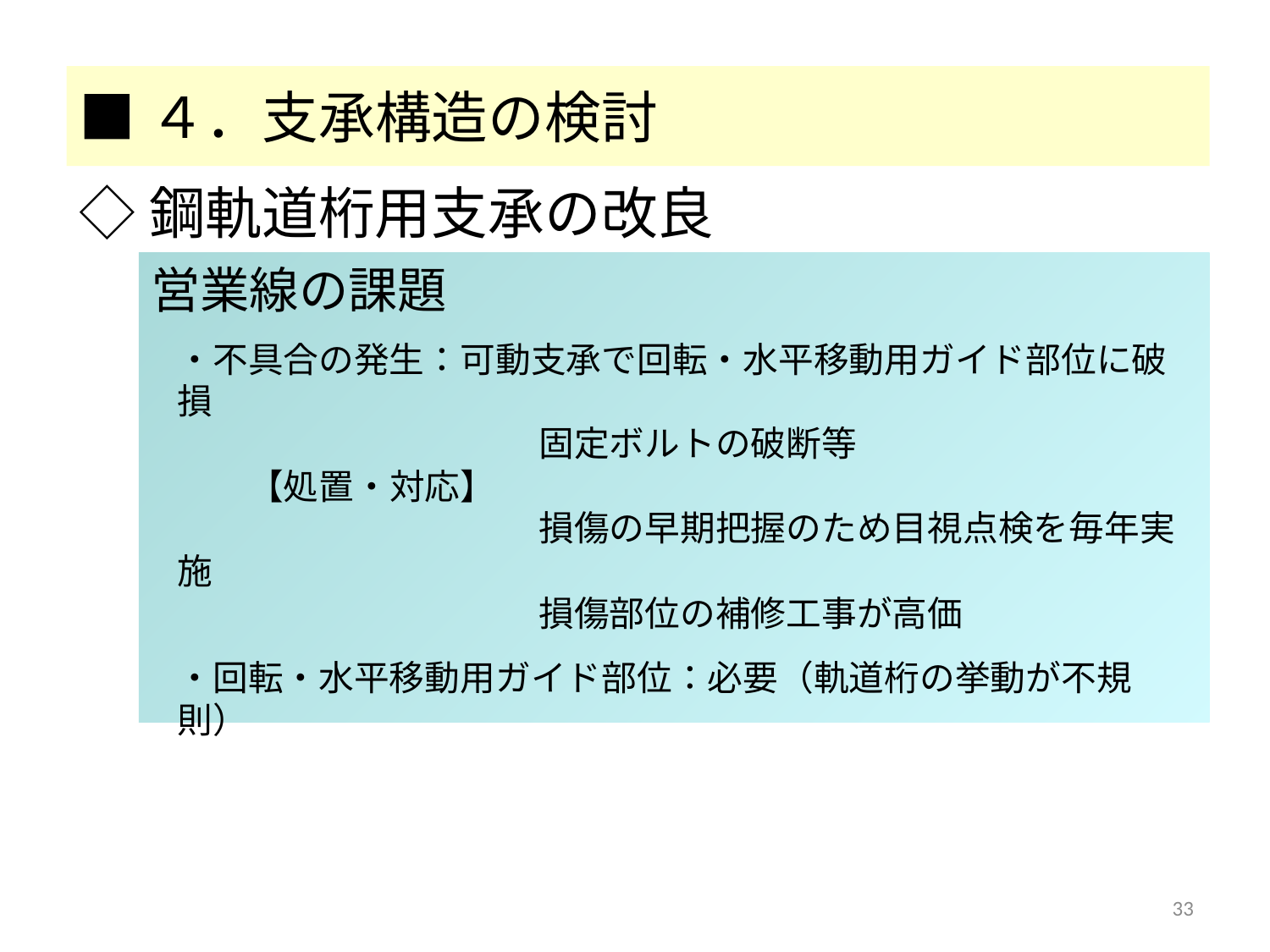

■４．支承構造の検討
◇鋼軌道桁用支承の改良

営業線の課題
・不具合の発生：可動支承で回転・水平移動用ガイド部位に破損
　　　　　　　　　　 固定ボルトの破断等
　　【処置・対応】
　　　　　　　　　　 損傷の早期把握のため目視点検を毎年実施
　　　　　　　　　　 損傷部位の補修工事が高価

・回転・水平移動用ガイド部位：必要（軌道桁の挙動が不規則）

33